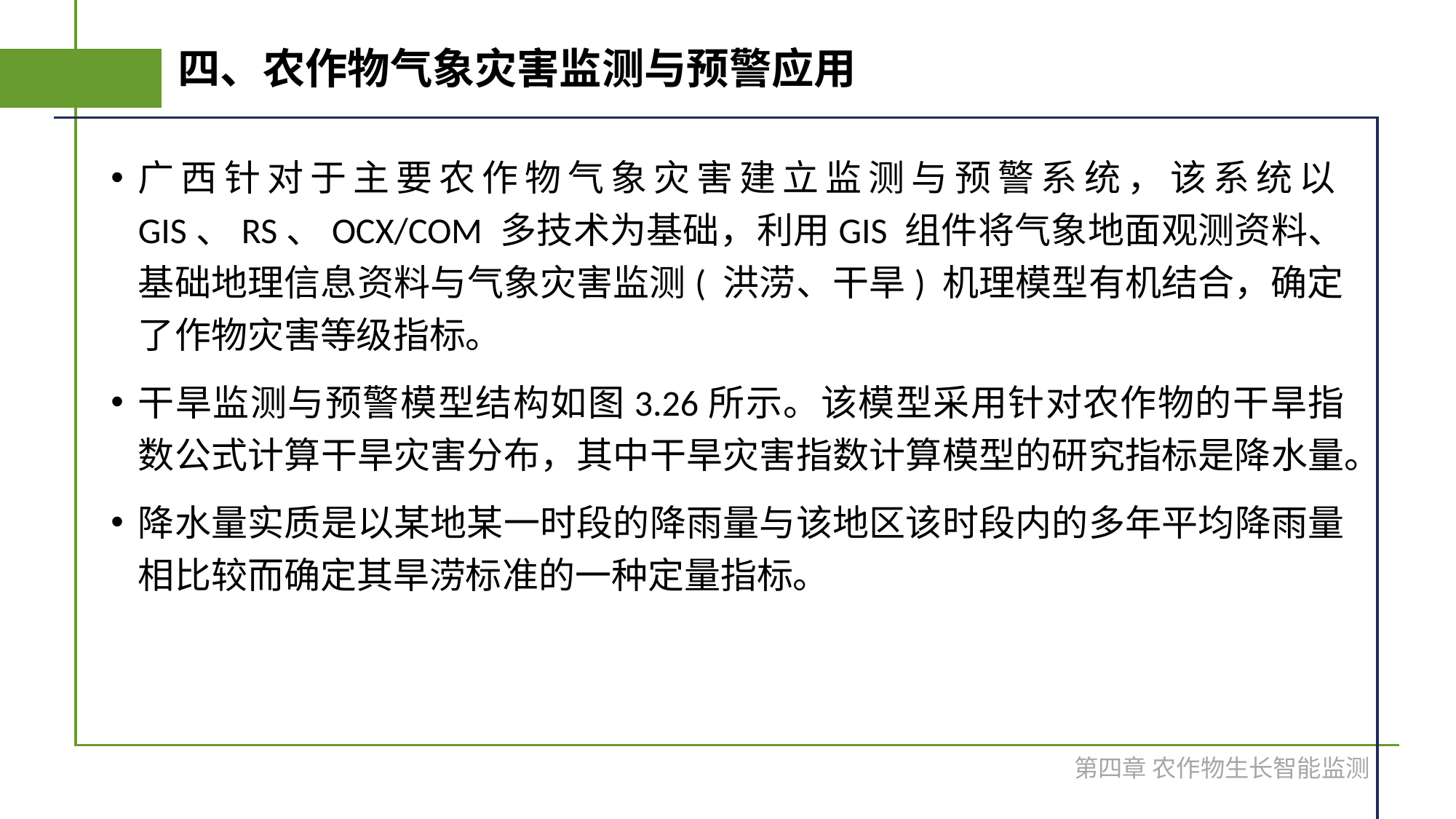

# 四、农作物气象灾害监测与预警应用
广西针对于主要农作物气象灾害建立监测与预警系统，该系统以GIS、RS、OCX/COM 多技术为基础，利用GIS 组件将气象地面观测资料、基础地理信息资料与气象灾害监测( 洪涝、干旱) 机理模型有机结合，确定了作物灾害等级指标。
干旱监测与预警模型结构如图3.26所示。该模型采用针对农作物的干旱指数公式计算干旱灾害分布，其中干旱灾害指数计算模型的研究指标是降水量。
降水量实质是以某地某一时段的降雨量与该地区该时段内的多年平均降雨量相比较而确定其旱涝标准的一种定量指标。
第四章 农作物生长智能监测